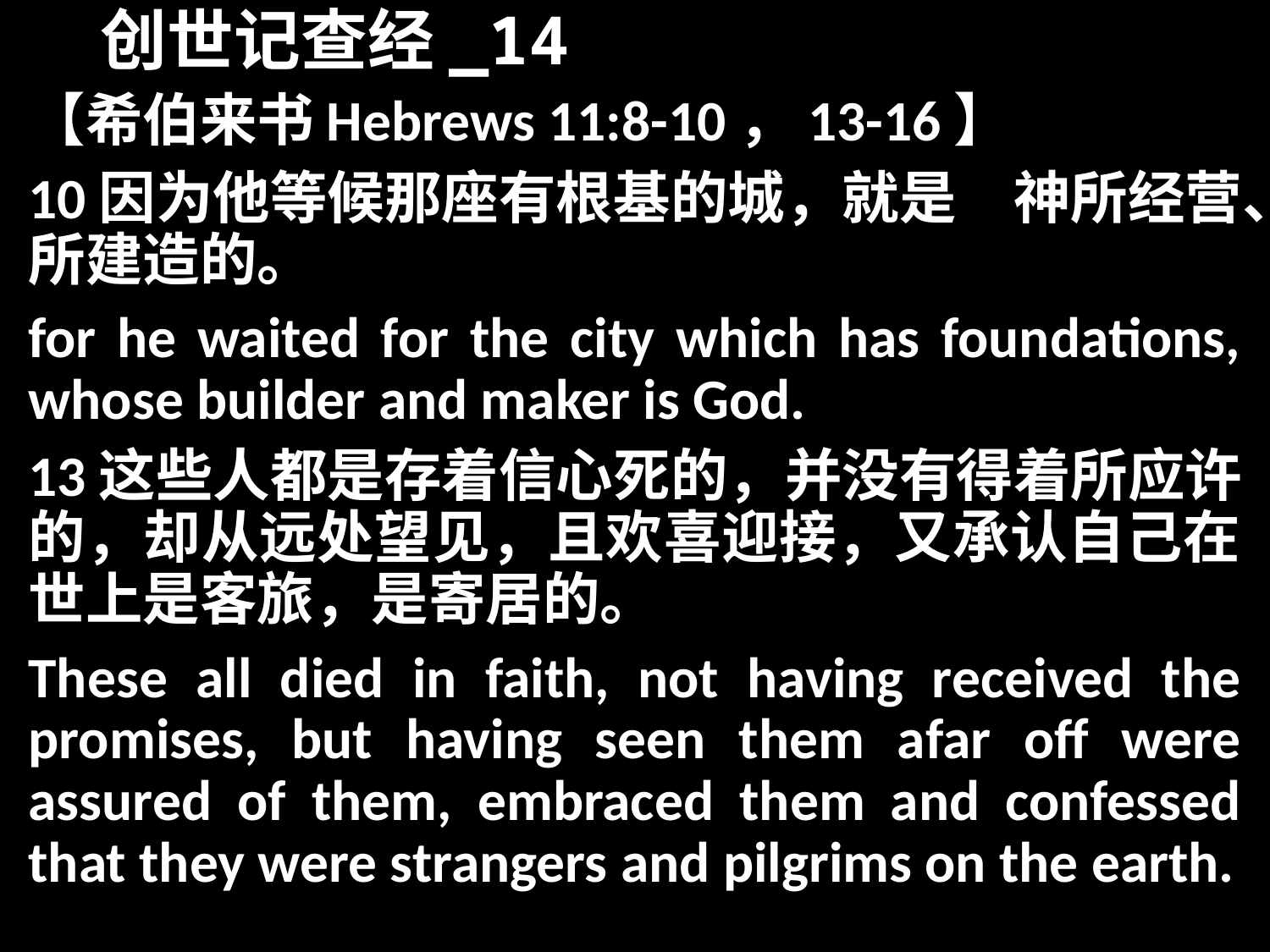

# 创世记查经_14
【希伯来书Hebrews 11:8-10，13-16】
10因为他等候那座有根基的城，就是　神所经营、所建造的。
for he waited for the city which has foundations, whose builder and maker is God.
13这些人都是存着信心死的，并没有得着所应许的，却从远处望见，且欢喜迎接，又承认自己在世上是客旅，是寄居的。
These all died in faith, not having received the promises, but having seen them afar off were assured of them, embraced them and confessed that they were strangers and pilgrims on the earth.